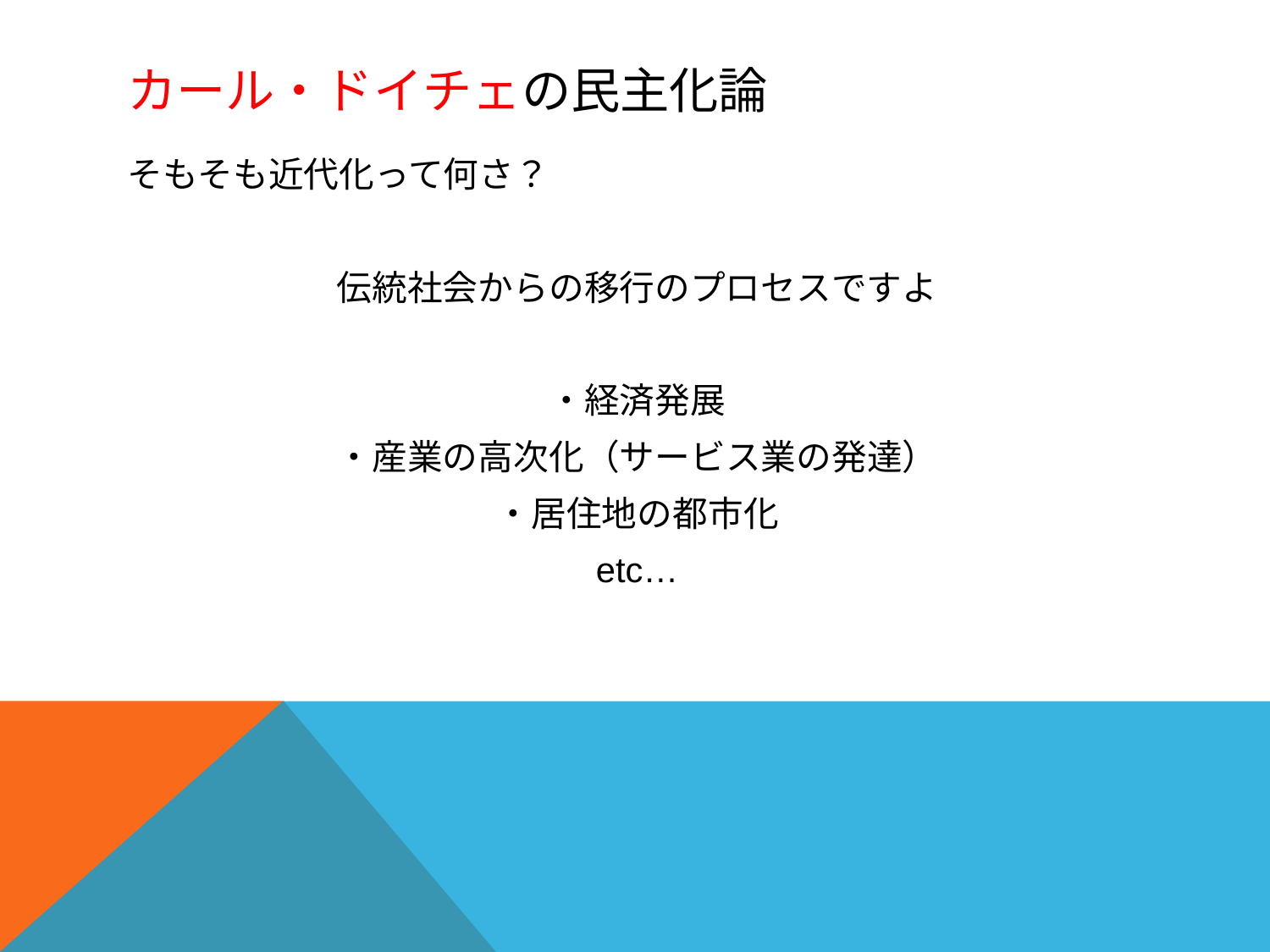

# カール・ドイチェの民主化論
そもそも近代化って何さ？

伝統社会からの移行のプロセスですよ

・経済発展
・産業の高次化（サービス業の発達）
・居住地の都市化
etc…